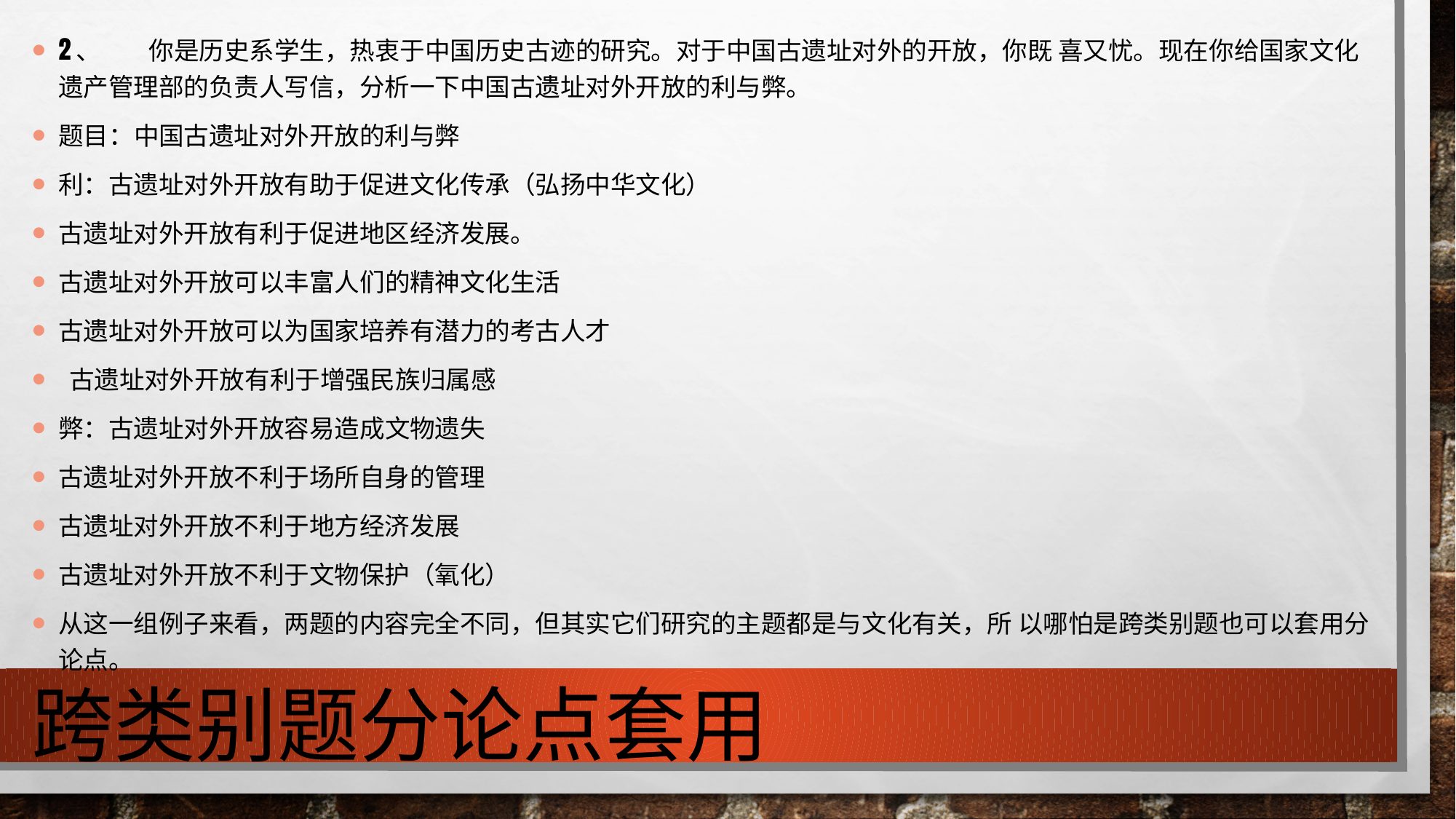

2、	你是历史系学生，热衷于中国历史古迹的研究。对于中国古遗址对外的开放，你既 喜又忧。现在你给国家文化遗产管理部的负责人写信，分析一下中国古遗址对外开放的利与弊。
题目：中国古遗址对外开放的利与弊
利：古遗址对外开放有助于促进文化传承（弘扬中华文化）
古遗址对外开放有利于促进地区经济发展。
古遗址对外开放可以丰富人们的精神文化生活
古遗址对外开放可以为国家培养有潜力的考古人才
 古遗址对外开放有利于增强民族归属感
弊：古遗址对外开放容易造成文物遗失
古遗址对外开放不利于场所自身的管理
古遗址对外开放不利于地方经济发展
古遗址对外开放不利于文物保护（氧化）
从这一组例子来看，两题的内容完全不同，但其实它们研究的主题都是与文化有关，所 以哪怕是跨类别题也可以套用分论点。
# 跨类别题分论点套用